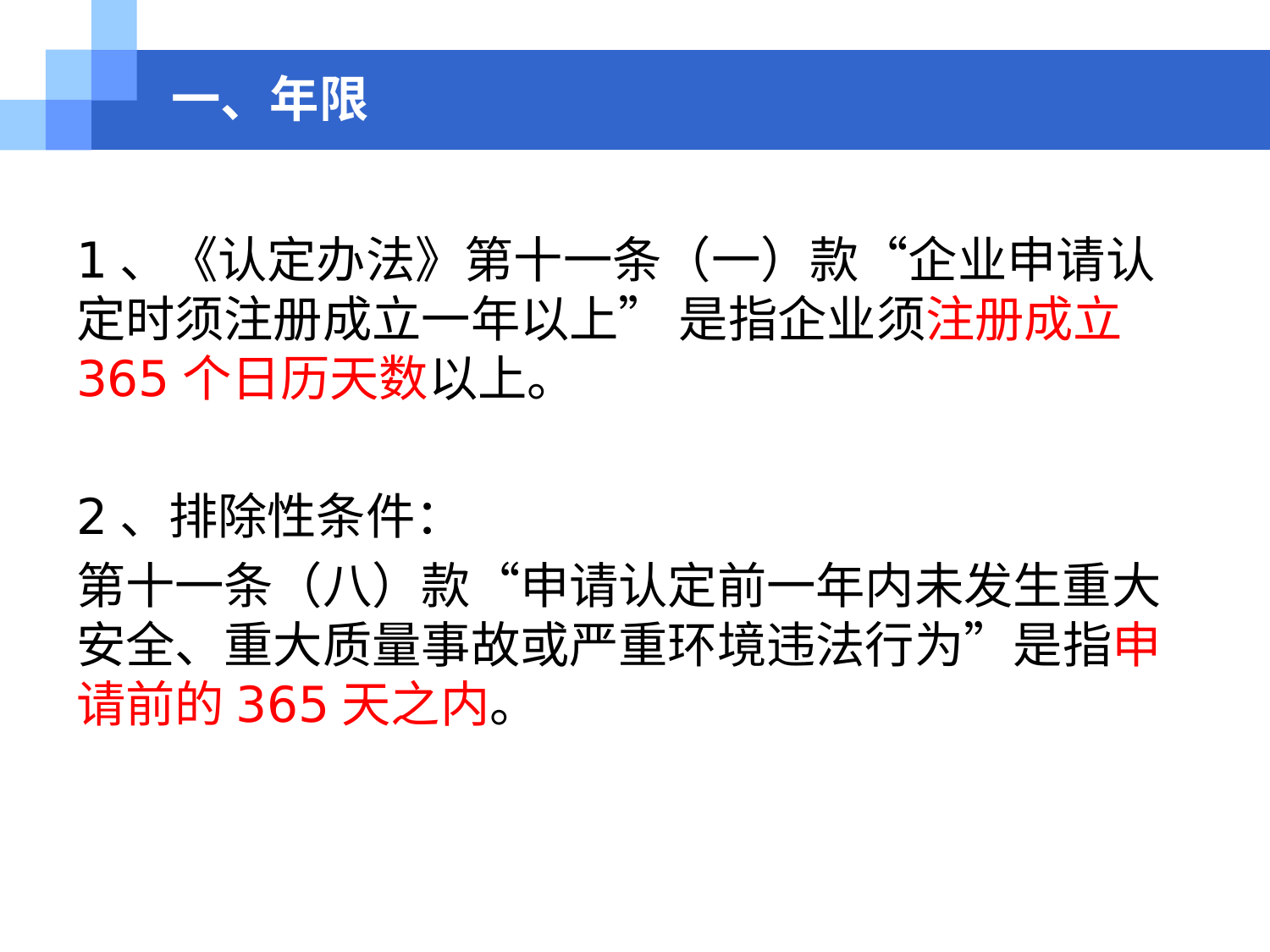

# 一、年限
1、《认定办法》第十一条（一）款“企业申请认定时须注册成立一年以上” 是指企业须注册成立365个日历天数以上。

2、排除性条件：
第十一条（八）款“申请认定前一年内未发生重大安全、重大质量事故或严重环境违法行为”是指申请前的365天之内。